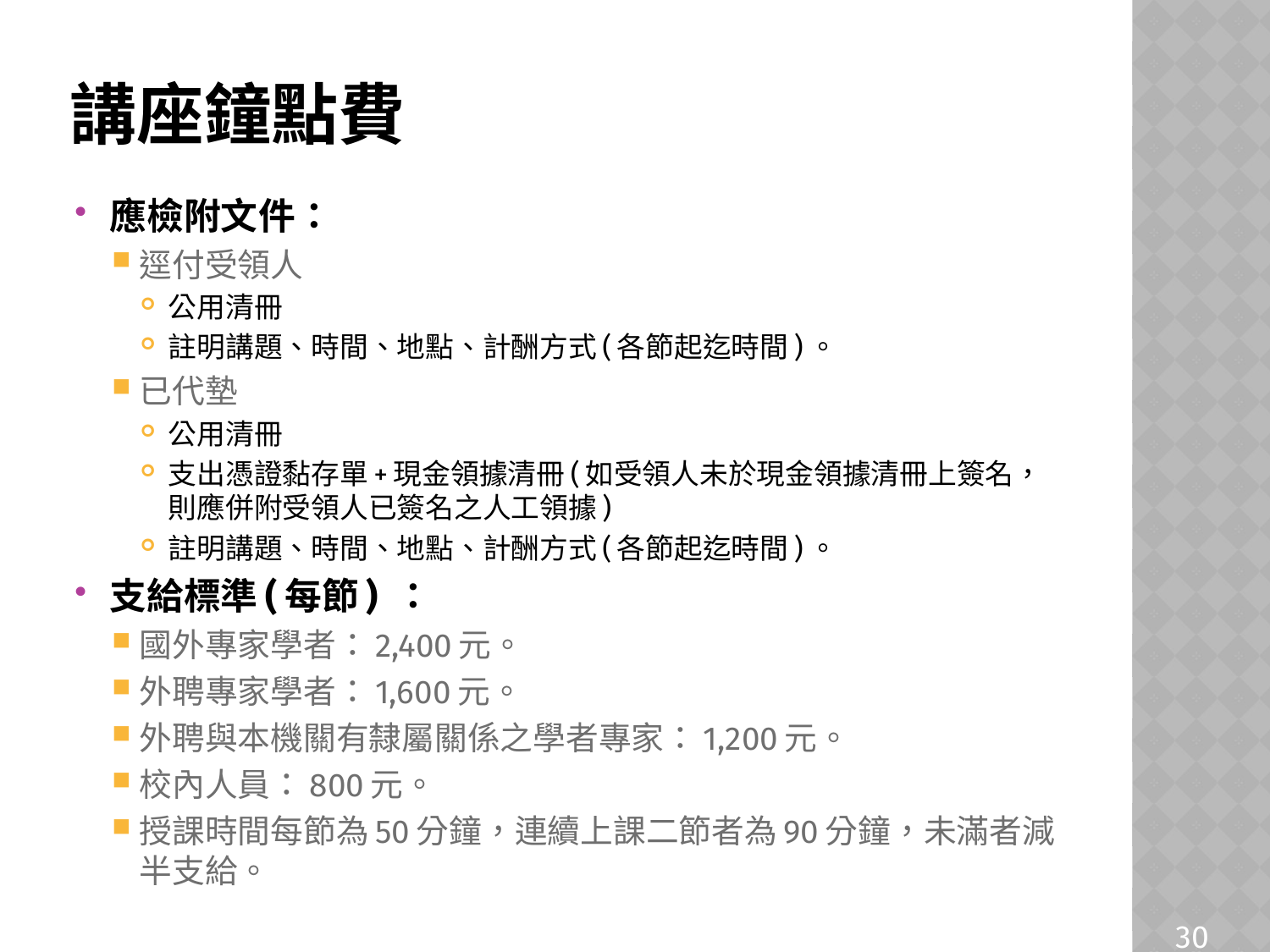

# 講座鐘點費
應檢附文件：
逕付受領人
公用清冊
註明講題、時間、地點、計酬方式(各節起迄時間)。
已代墊
公用清冊
支出憑證黏存單+現金領據清冊(如受領人未於現金領據清冊上簽名，則應併附受領人已簽名之人工領據)
註明講題、時間、地點、計酬方式(各節起迄時間)。
支給標準(每節) ：
國外專家學者：2,400元。
外聘專家學者：1,600元。
外聘與本機關有隸屬關係之學者專家：1,200元。
校內人員：800元。
授課時間每節為50分鐘，連續上課二節者為90分鐘，未滿者減半支給。
30